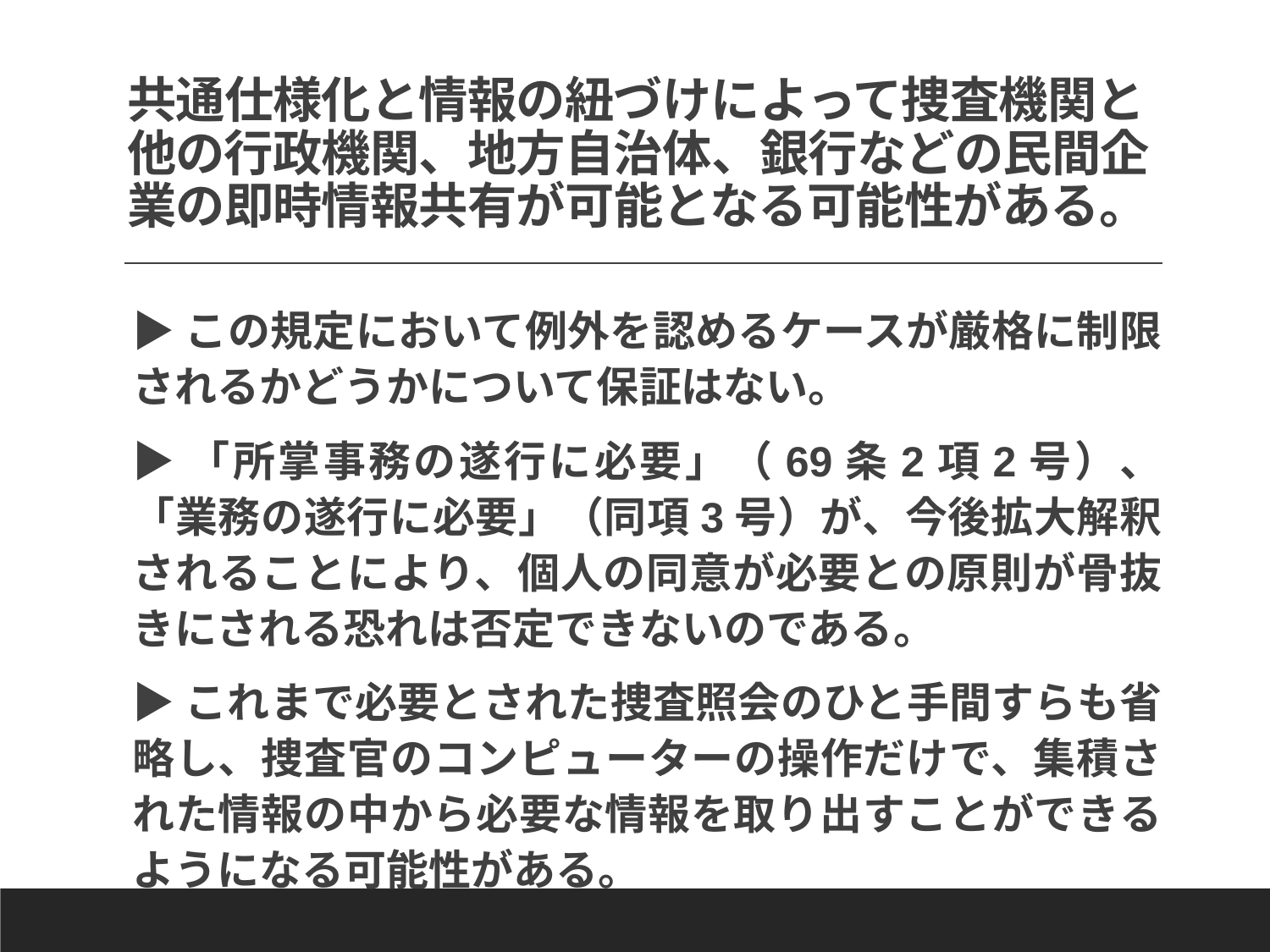

# 共通仕様化と情報の紐づけによって捜査機関と他の行政機関、地方自治体、銀行などの民間企業の即時情報共有が可能となる可能性がある。
▶この規定において例外を認めるケースが厳格に制限されるかどうかについて保証はない。
▶「所掌事務の遂行に必要」（69条2項2号）、「業務の遂行に必要」（同項3号）が、今後拡大解釈されることにより、個人の同意が必要との原則が骨抜きにされる恐れは否定できないのである。
▶これまで必要とされた捜査照会のひと手間すらも省略し、捜査官のコンピューターの操作だけで、集積された情報の中から必要な情報を取り出すことができるようになる可能性がある。